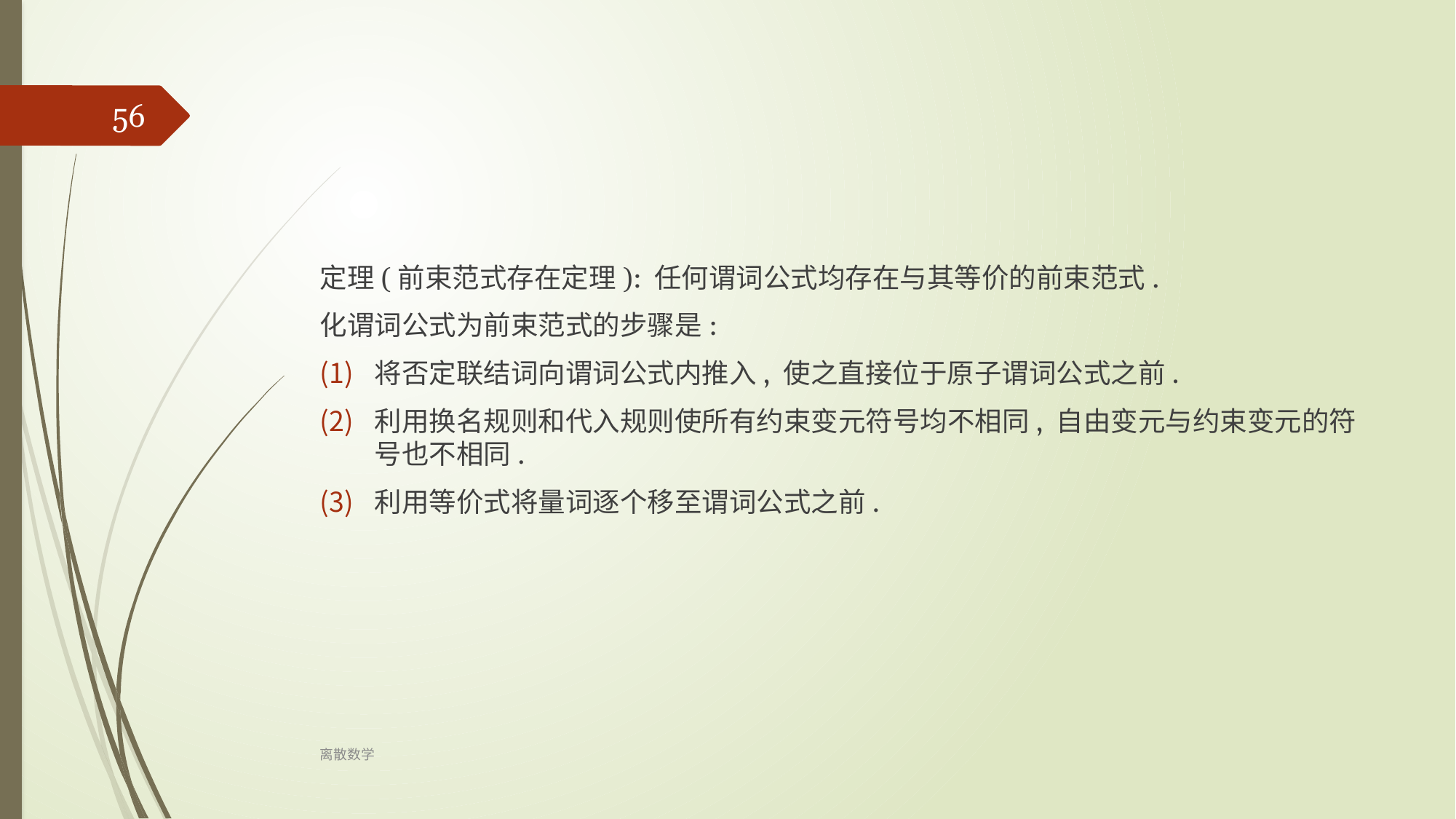

56
定理(前束范式存在定理): 任何谓词公式均存在与其等价的前束范式.
化谓词公式为前束范式的步骤是:
将否定联结词向谓词公式内推入, 使之直接位于原子谓词公式之前.
利用换名规则和代入规则使所有约束变元符号均不相同, 自由变元与约束变元的符号也不相同.
利用等价式将量词逐个移至谓词公式之前.
离散数学